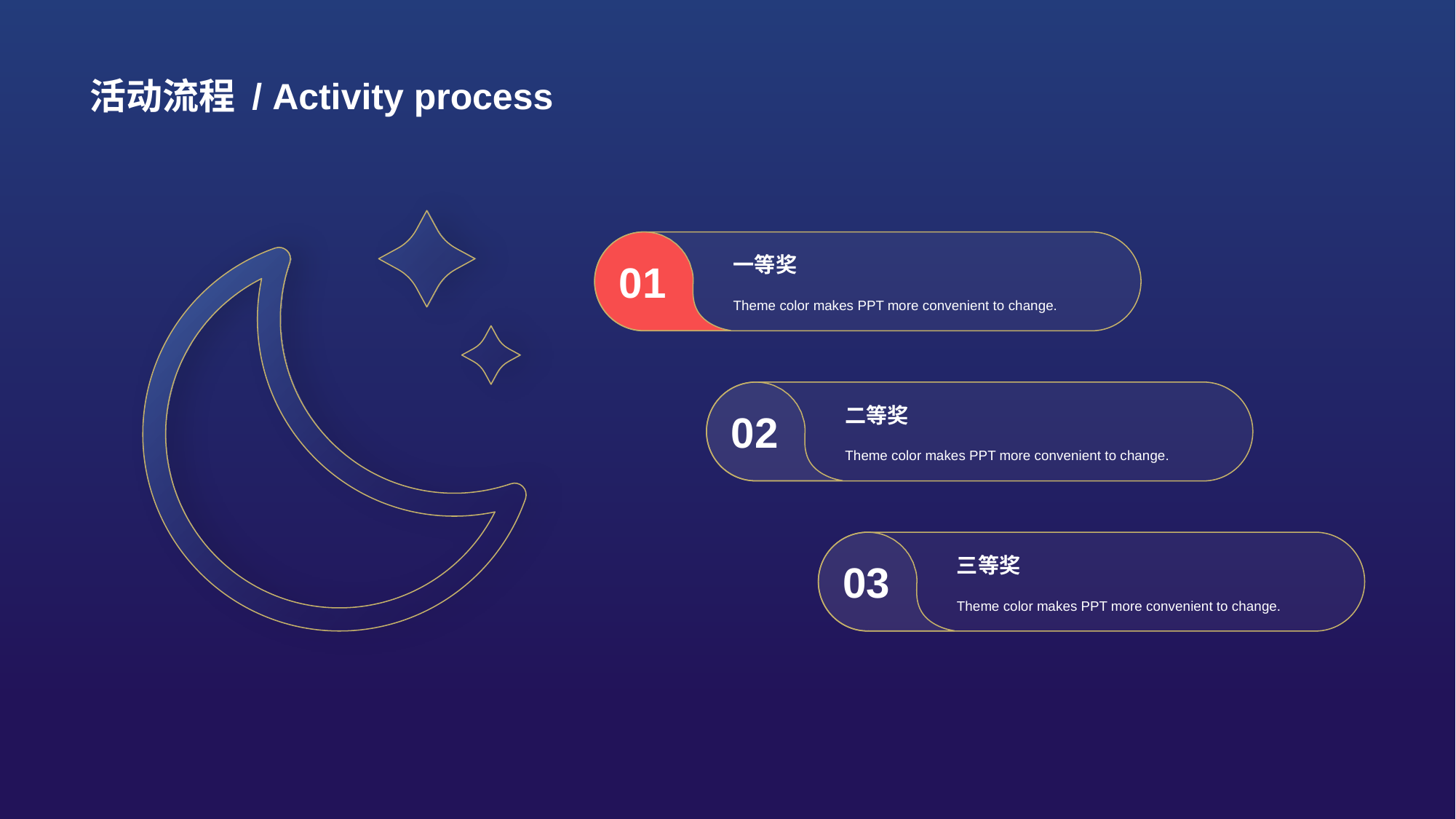

# 活动流程 / Activity process

一等奖
01
Theme color makes PPT more convenient to change.

二等奖
02
Theme color makes PPT more convenient to change.

三等奖
03
Theme color makes PPT more convenient to change.